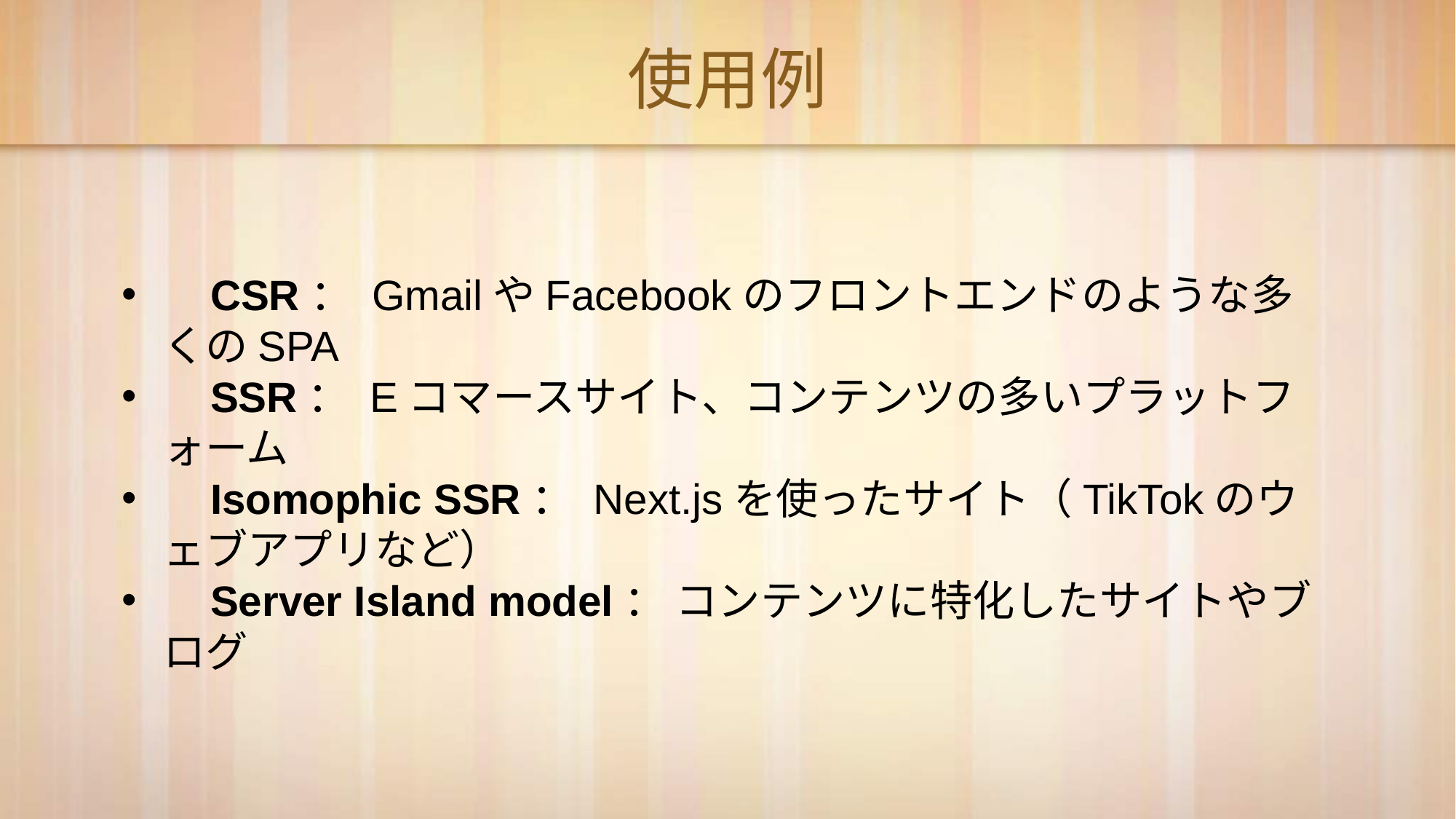

# 使用例

    CSR： GmailやFacebookのフロントエンドのような多くのSPA
    SSR： Eコマースサイト、コンテンツの多いプラットフォーム
    Isomophic SSR： Next.jsを使ったサイト（TikTokのウェブアプリなど）
    Server Island model： コンテンツに特化したサイトやブログ